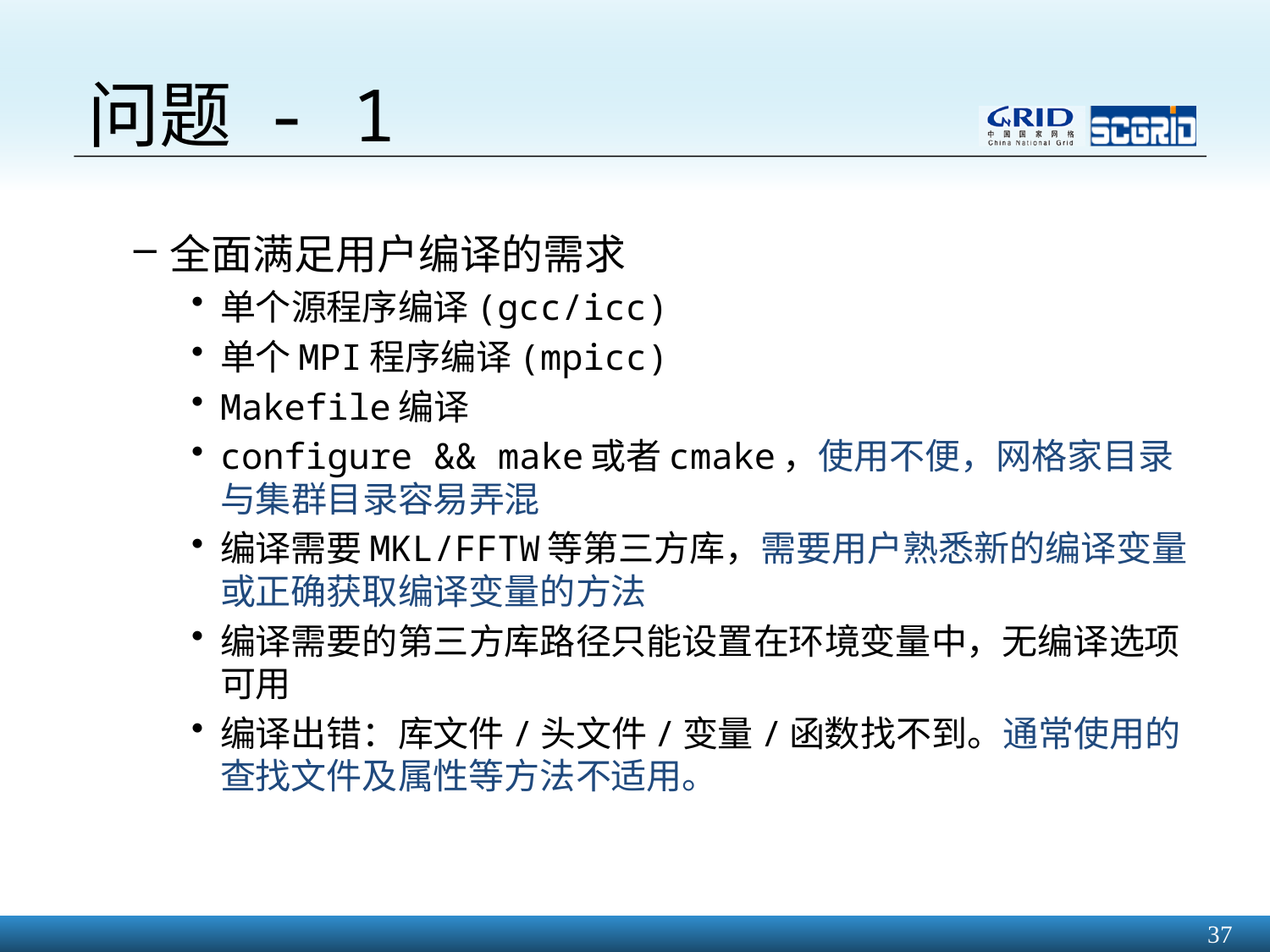

# 问题 - 1
全面满足用户编译的需求
单个源程序编译(gcc/icc)
单个MPI程序编译(mpicc)
Makefile编译
configure && make或者cmake，使用不便，网格家目录与集群目录容易弄混
编译需要MKL/FFTW等第三方库，需要用户熟悉新的编译变量或正确获取编译变量的方法
编译需要的第三方库路径只能设置在环境变量中，无编译选项可用
编译出错：库文件/头文件/变量/函数找不到。通常使用的查找文件及属性等方法不适用。